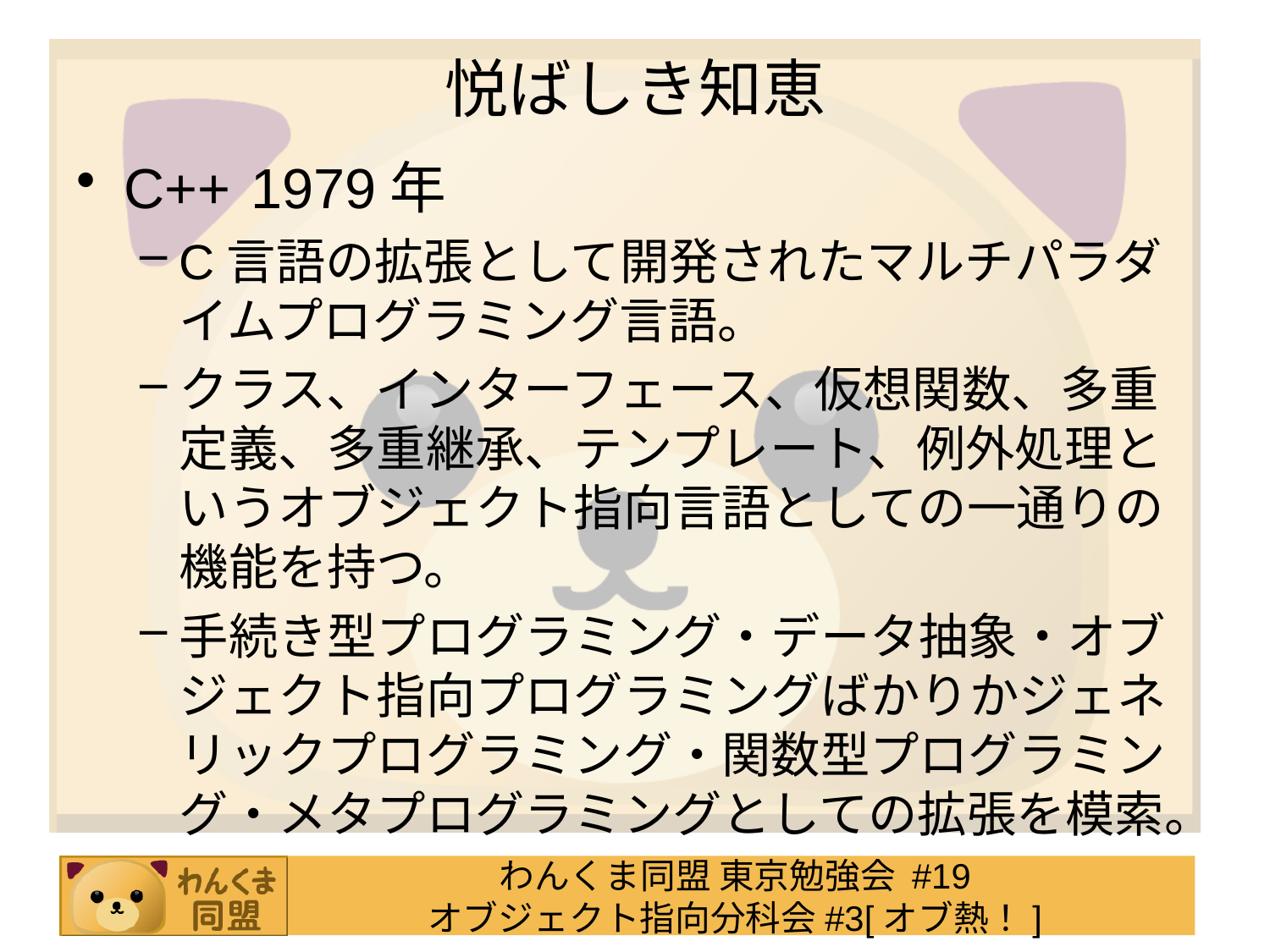

# 悦ばしき知恵
C++ 	1979年
C言語の拡張として開発されたマルチパラダイムプログラミング言語。
クラス、インターフェース、仮想関数、多重定義、多重継承、テンプレート、例外処理というオブジェクト指向言語としての一通りの機能を持つ。
手続き型プログラミング・データ抽象・オブジェクト指向プログラミングばかりかジェネリックプログラミング・関数型プログラミング・メタプログラミングとしての拡張を模索。